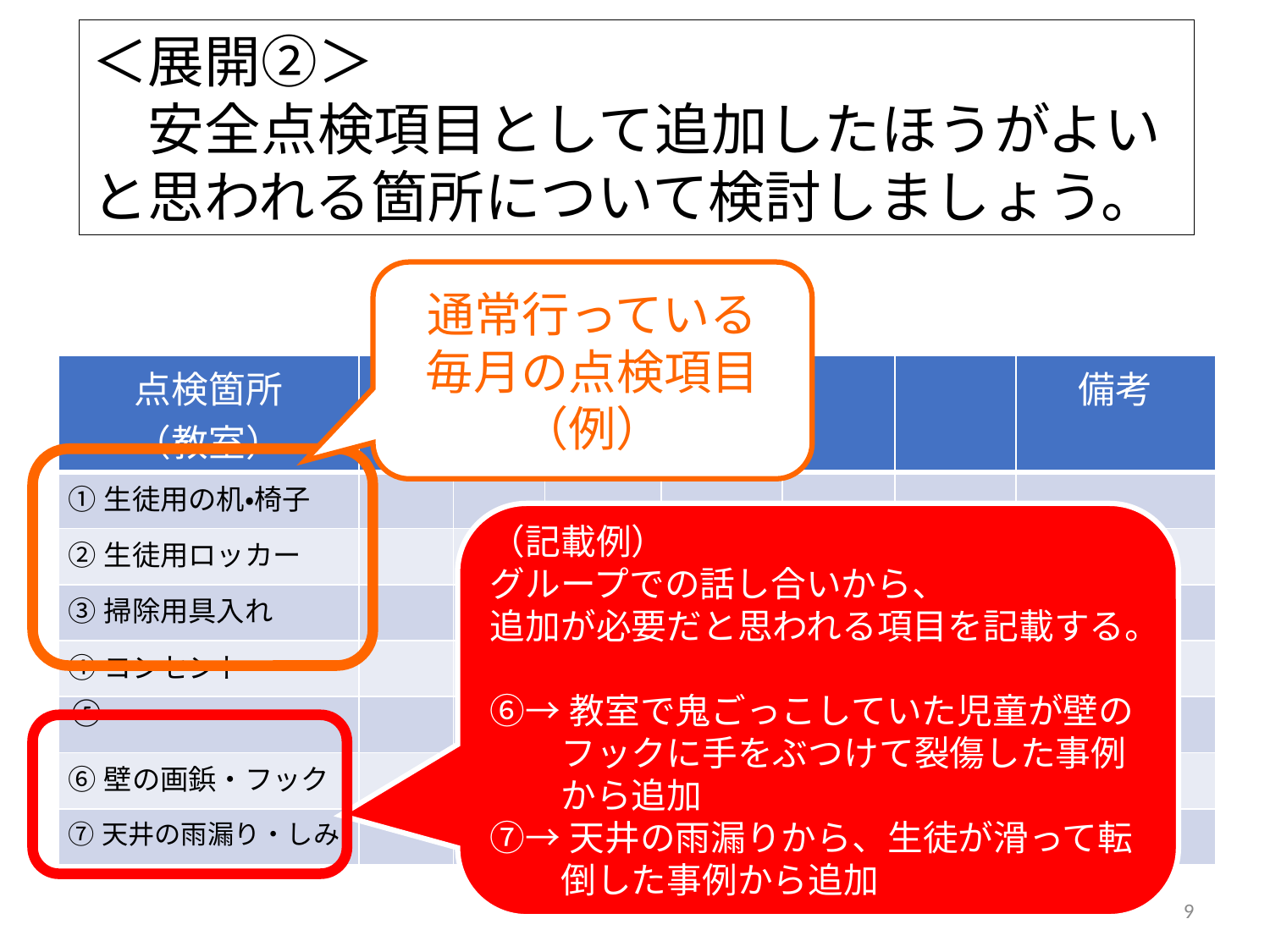

＜展開②＞
　安全点検項目として追加したほうがよいと思われる箇所について検討しましょう。
通常行っている
毎月の点検項目（例）
| 点検箇所 （教室） |  |  |  |  |  |  | 備考 |
| --- | --- | --- | --- | --- | --- | --- | --- |
| ①生徒用の机・椅子 |  |  |  |  |  |  |  |
| ②生徒用ロッカー |  |  |  |  |  |  |  |
| ③掃除用具入れ |  |  |  |  |  |  |  |
| ④コンセント |  |  |  |  |  |  |  |
| ⑤ |  |  |  |  |  |  |  |
| ⑥壁の画鋲・フック |  |  |  |  |  |  |  |
| ⑦天井の雨漏り・しみ |  |  |  |  |  |  |  |

（記載例）
グループでの話し合いから、
追加が必要だと思われる項目を記載する。

⑥→教室で鬼ごっこしていた児童が壁の
　　フックに手をぶつけて裂傷した事例
　　から追加
⑦→天井の雨漏りから、生徒が滑って転
　　倒した事例から追加

9